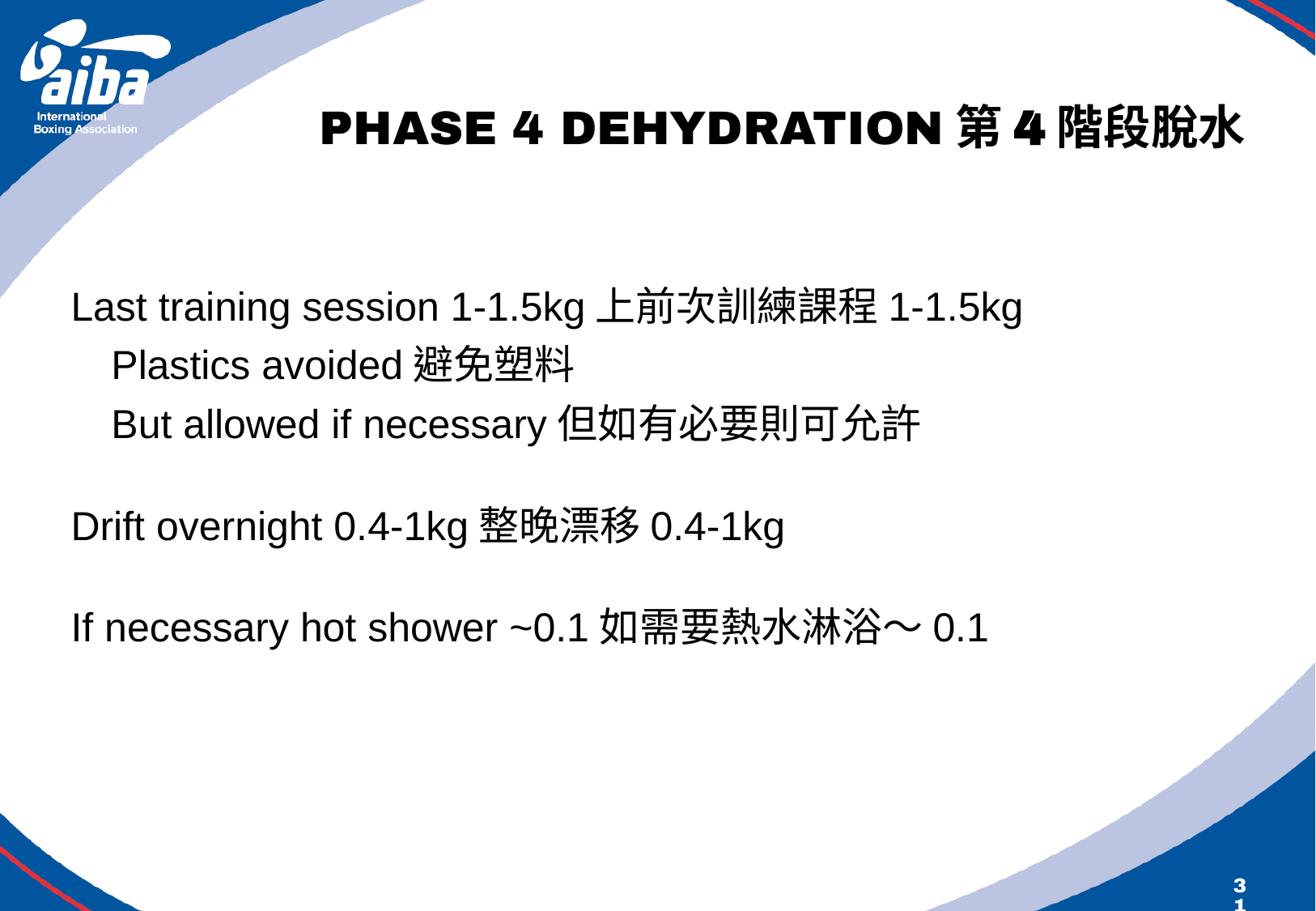

# PHASE 4 DEHYDRATION第4階段脫水
Last training session 1-1.5kg上前次訓練課程1-1.5kg
	Plastics avoided避免塑料
	But allowed if necessary但如有必要則可允許

Drift overnight 0.4-1kg整晚漂移0.4-1kg

If necessary hot shower ~0.1如需要熱水淋浴〜0.1

315